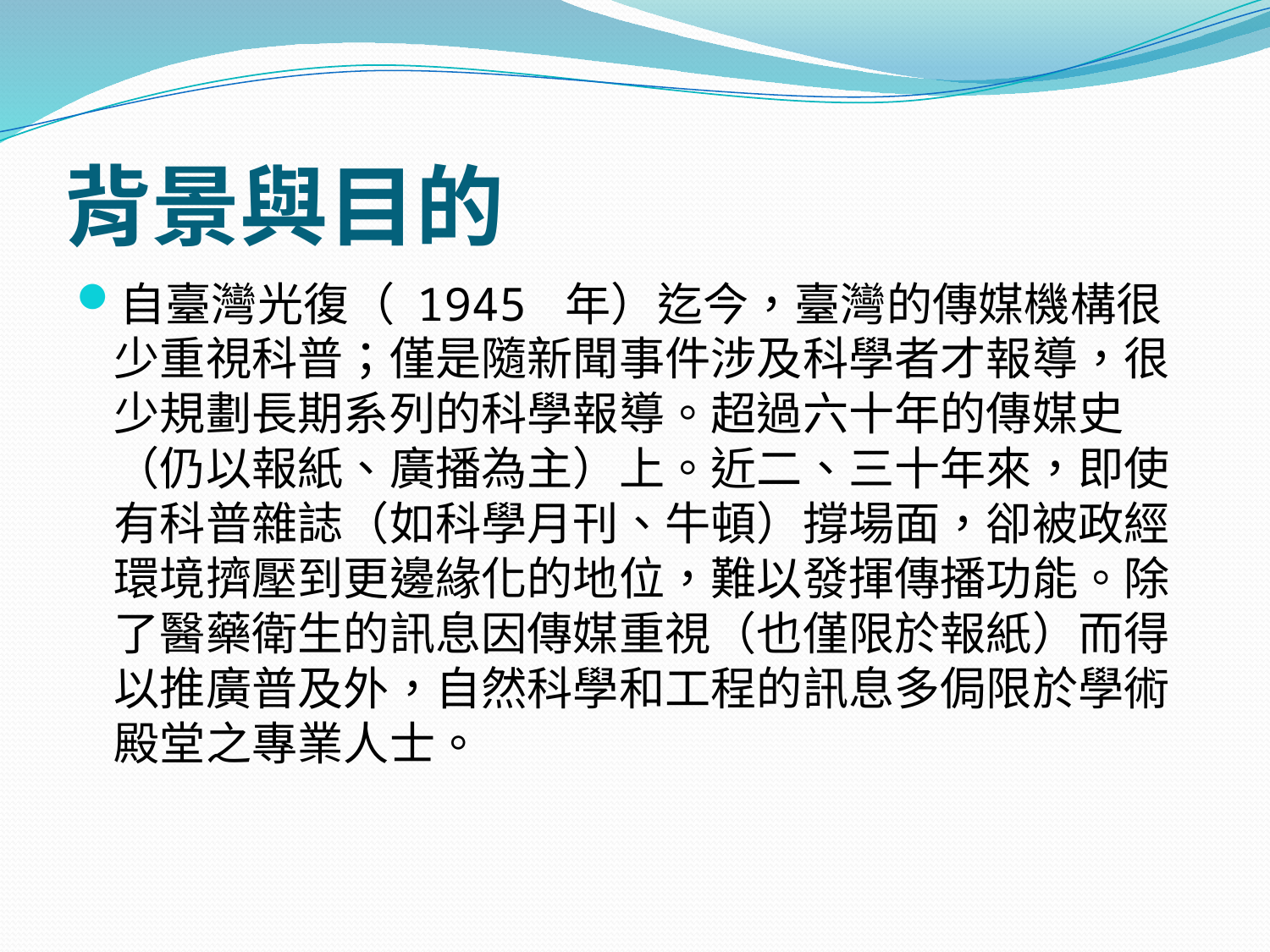

# 背景與目的
自臺灣光復（ 1945 年）迄今，臺灣的傳媒機構很少重視科普；僅是隨新聞事件涉及科學者才報導，很少規劃長期系列的科學報導。超過六十年的傳媒史（仍以報紙、廣播為主）上。近二、三十年來，即使有科普雜誌（如科學月刊、牛頓）撐場面，卻被政經環境擠壓到更邊緣化的地位，難以發揮傳播功能。除了醫藥衛生的訊息因傳媒重視（也僅限於報紙）而得以推廣普及外，自然科學和工程的訊息多侷限於學術殿堂之專業人士。